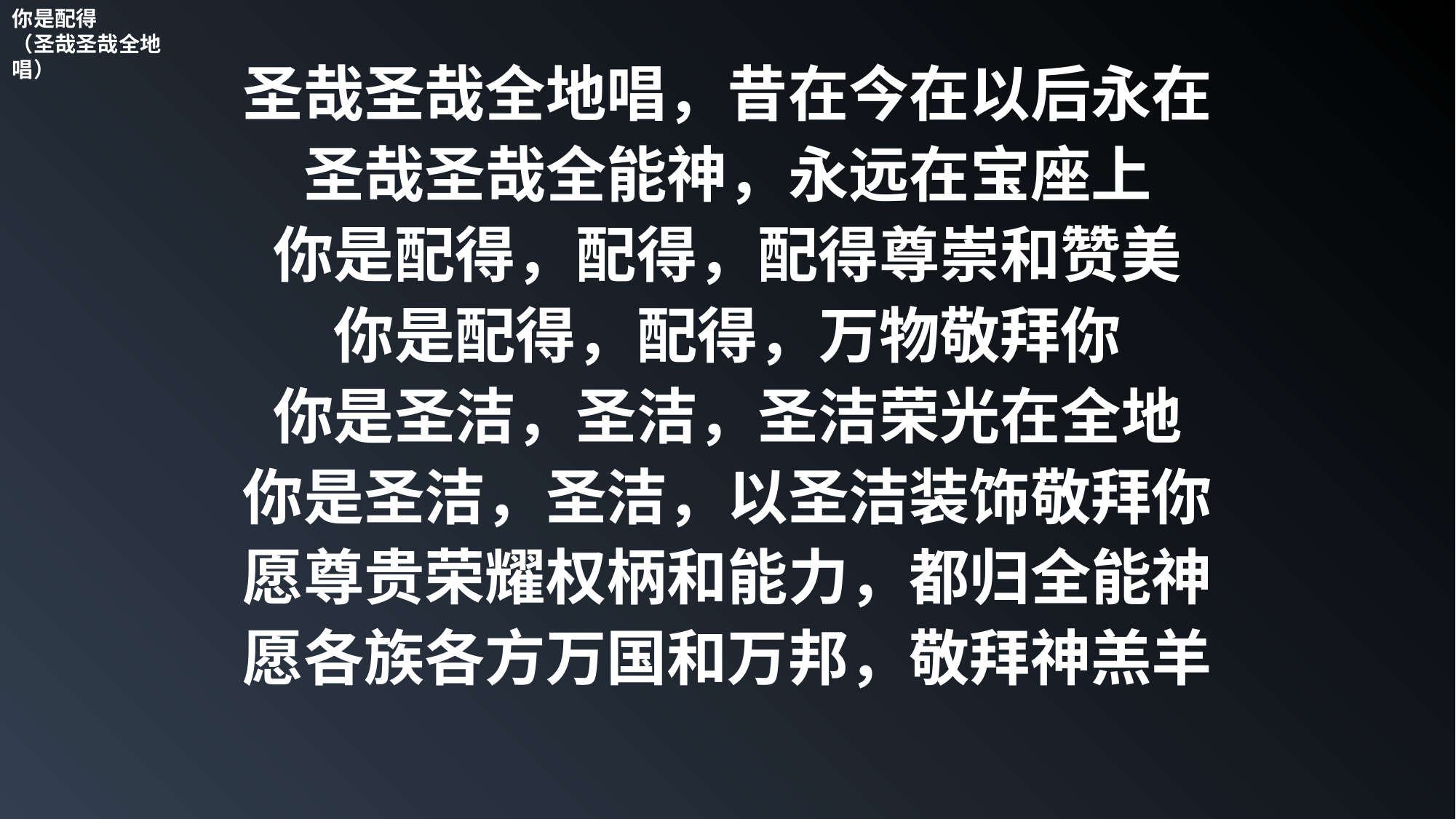

你是配得
（圣哉圣哉全地唱）
圣哉圣哉全地唱，昔在今在以后永在
圣哉圣哉全能神，永远在宝座上
你是配得，配得，配得尊崇和赞美
你是配得，配得，万物敬拜你
你是圣洁，圣洁，圣洁荣光在全地
你是圣洁，圣洁，以圣洁装饰敬拜你
愿尊贵荣耀权柄和能力，都归全能神
愿各族各方万国和万邦，敬拜神羔羊